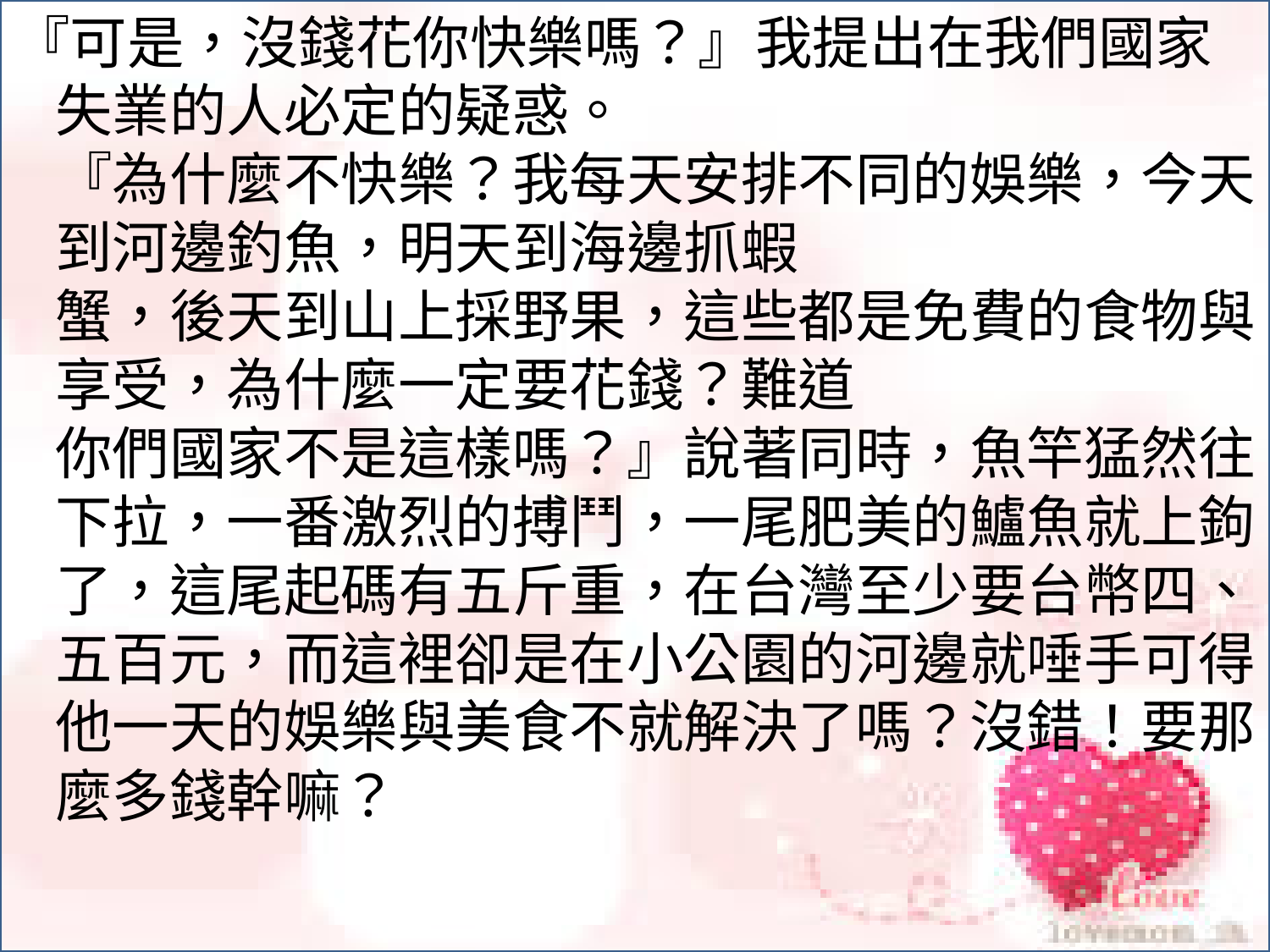

『可是，沒錢花你快樂嗎？』我提出在我們國家失業的人必定的疑惑。
『為什麼不快樂？我每天安排不同的娛樂，今天到河邊釣魚，明天到海邊抓蝦
蟹，後天到山上採野果，這些都是免費的食物與享受，為什麼一定要花錢？難道
你們國家不是這樣嗎？』說著同時，魚竿猛然往下拉，一番激烈的搏鬥，一尾肥美的鱸魚就上鉤了，這尾起碼有五斤重，在台灣至少要台幣四、五百元，而這裡卻是在小公園的河邊就唾手可得，他一天的娛樂與美食不就解決了嗎？沒錯！要那麼多錢幹嘛？